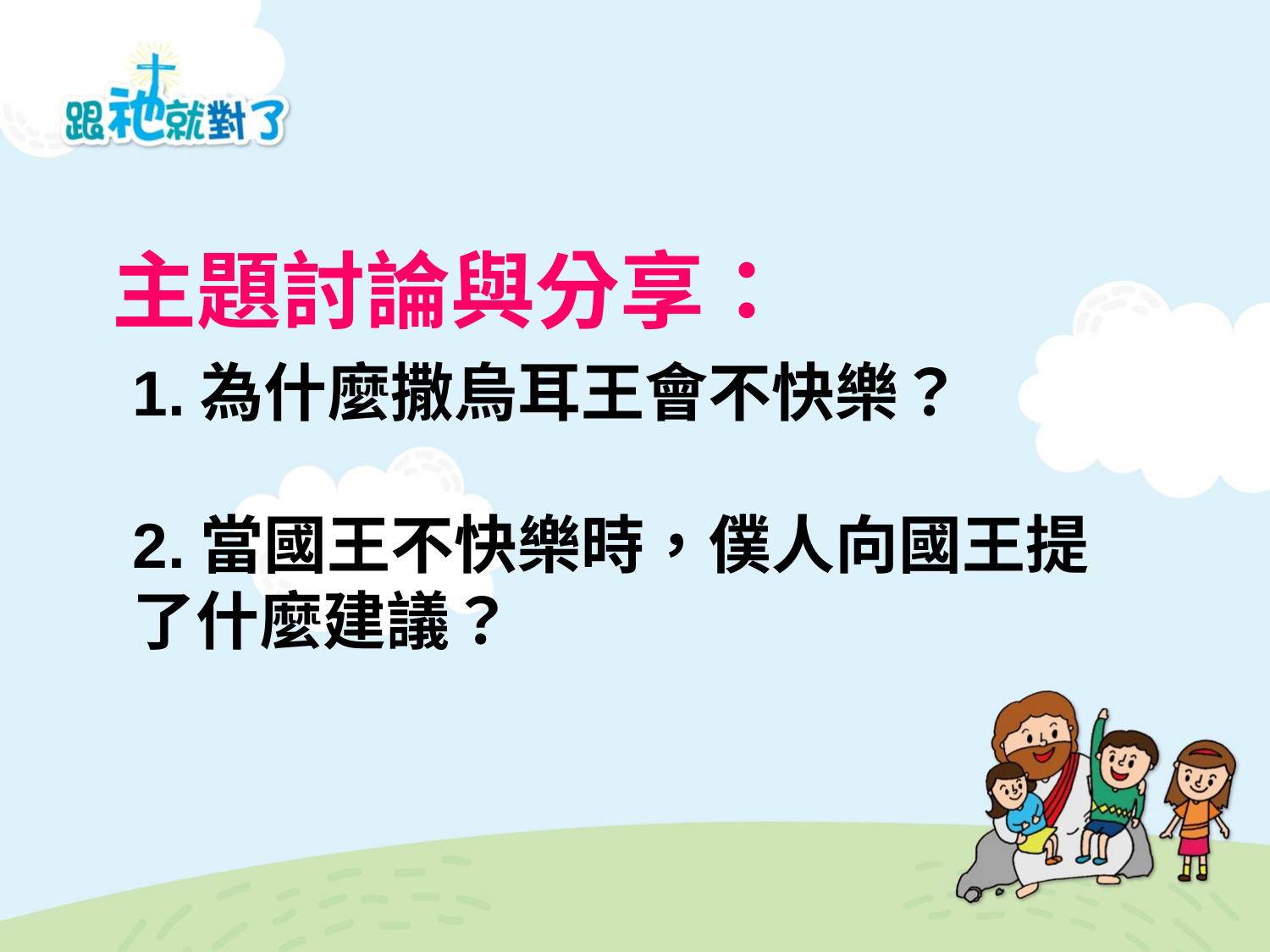

主題討論與分享：
1.為什麼撒烏耳王會不快樂？

2.當國王不快樂時，僕人向國王提了什麼建議？